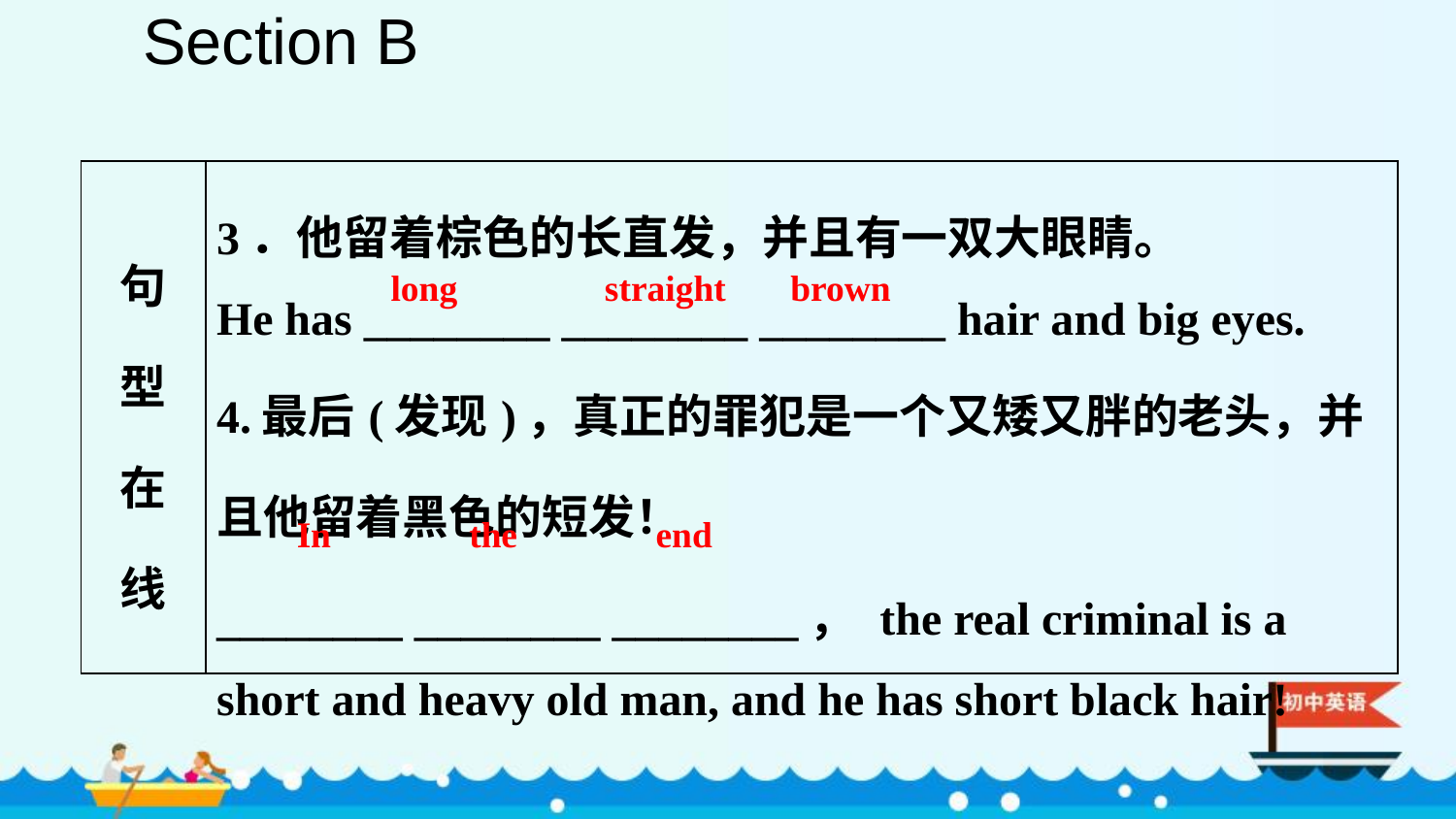

Section B

| 句 型 在 线 | 3．他留着棕色的长直发，并且有一双大眼睛。 He has \_\_\_\_\_\_\_\_ \_\_\_\_\_\_\_\_ \_\_\_\_\_\_\_\_ hair and big eyes. 4.最后(发现)，真正的罪犯是一个又矮又胖的老头，并且他留着黑色的短发！ \_\_\_\_\_\_\_\_ \_\_\_\_\_\_\_\_ \_\_\_\_\_\_\_\_， the real criminal is a short and heavy old man, and he has short black hair! |
| --- | --- |
long                straight       brown
In               the               end